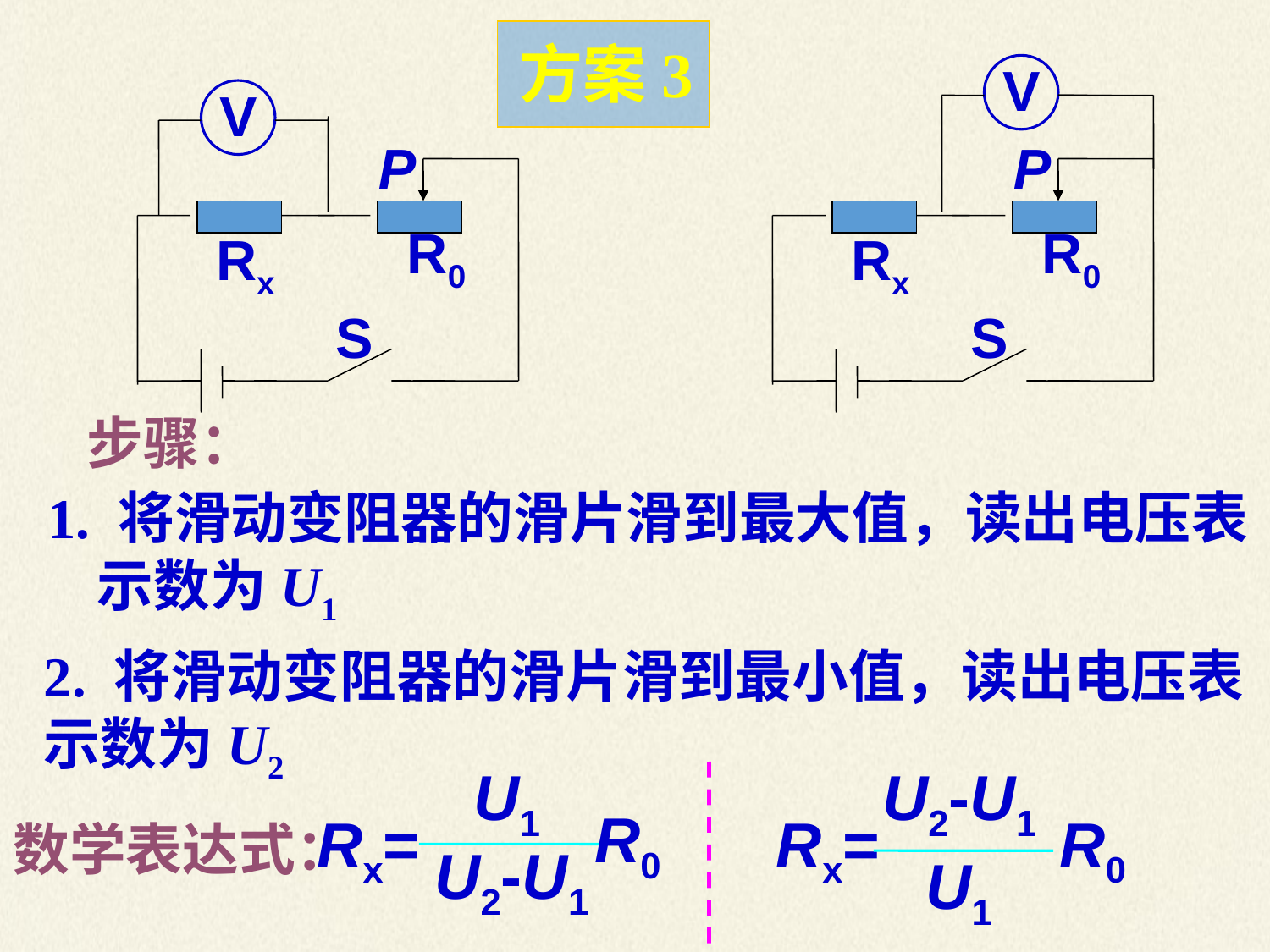

方案3
V

S

P
R0
Rx
V

S

P
R0
Rx
步骤：
 1. 将滑动变阻器的滑片滑到最大值，读出电压表   示数为U1
2. 将滑动变阻器的滑片滑到最小值，读出电压表示数为U2
U1
R0
Rx=
U2-U1

 U2-U1
Rx=
R0
 U1

数学表达式：